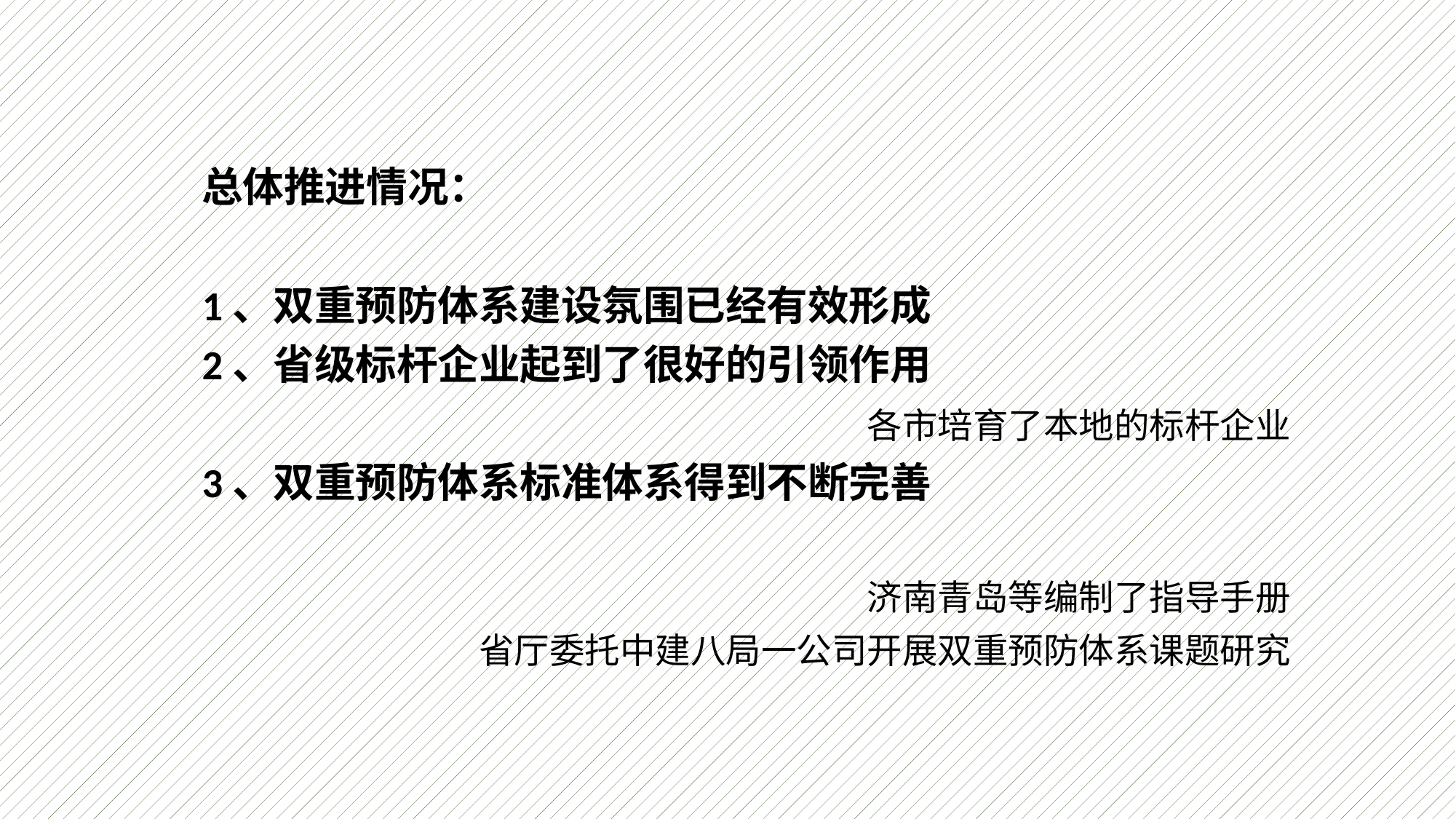

总体推进情况：

1、双重预防体系建设氛围已经有效形成
2、省级标杆企业起到了很好的引领作用
       各市培育了本地的标杆企业
3、双重预防体系标准体系得到不断完善

济南青岛等编制了指导手册
省厅委托中建八局一公司开展双重预防体系课题研究